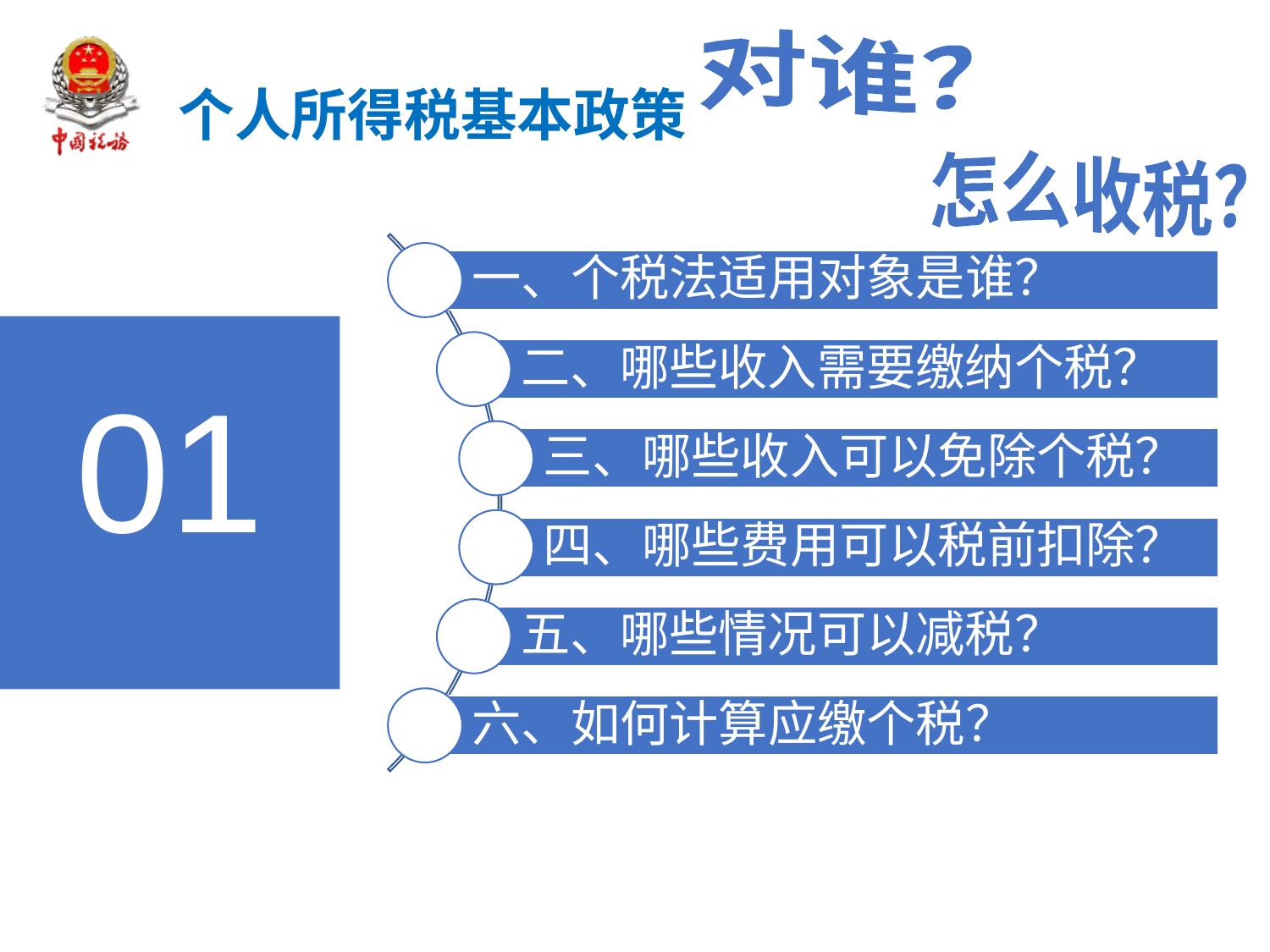

对谁？
个人所得税基本政策
怎么收税？
一、个税法适用对象是谁？
二、哪些收入需要缴纳个税？
三、哪些收入可以免除个税？
四、哪些费用可以税前扣除？
五、哪些情况可以减税？
六、如何计算应缴个税？

01